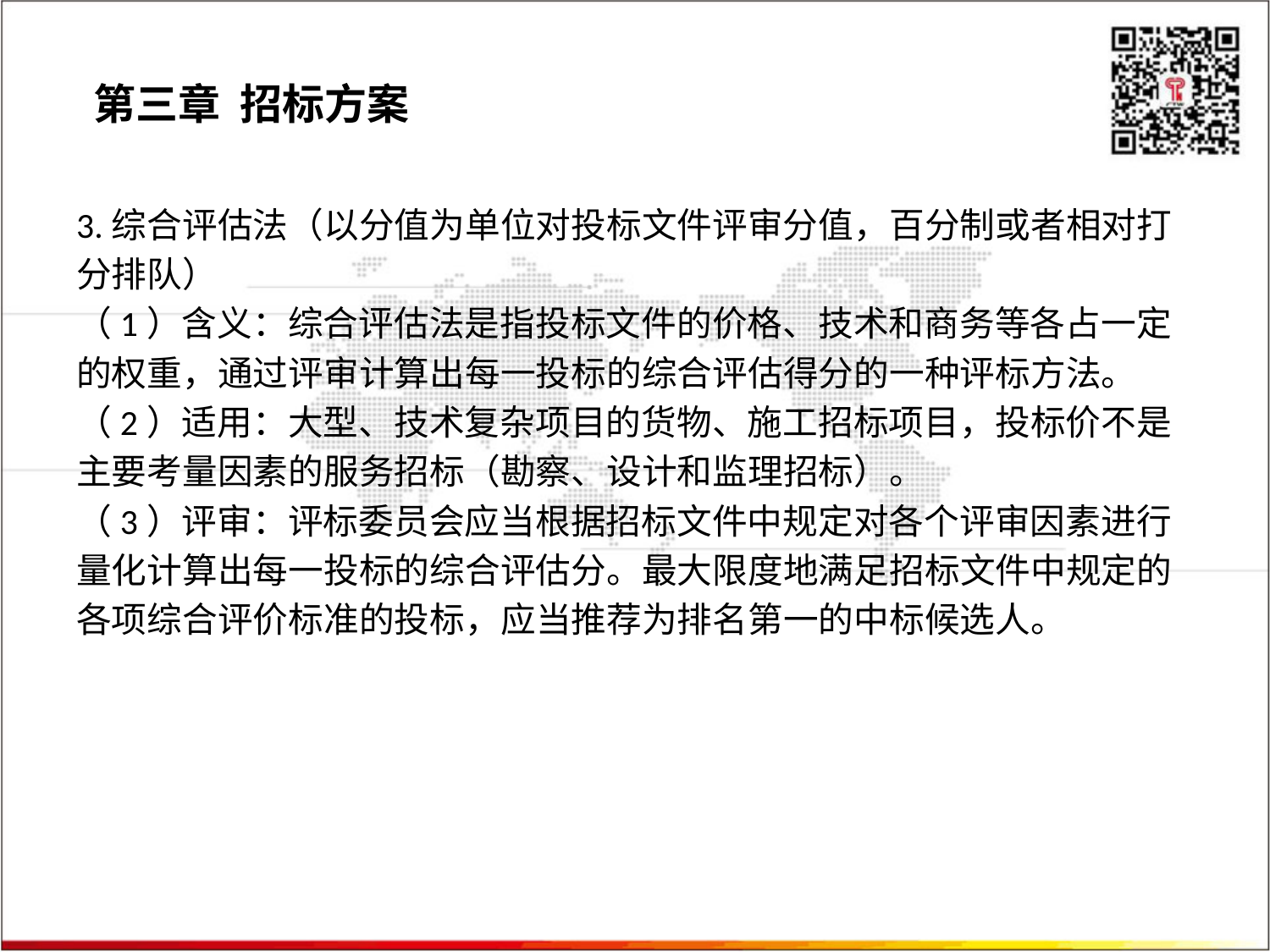

第三章  招标方案
3.综合评估法（以分值为单位对投标文件评审分值，百分制或者相对打分排队）
（1）含义：综合评估法是指投标文件的价格、技术和商务等各占一定的权重，通过评审计算出每一投标的综合评估得分的一种评标方法。
（2）适用：大型、技术复杂项目的货物、施工招标项目，投标价不是主要考量因素的服务招标（勘察、设计和监理招标）。
（3）评审：评标委员会应当根据招标文件中规定对各个评审因素进行量化计算出每一投标的综合评估分。最大限度地满足招标文件中规定的各项综合评价标准的投标，应当推荐为排名第一的中标候选人。